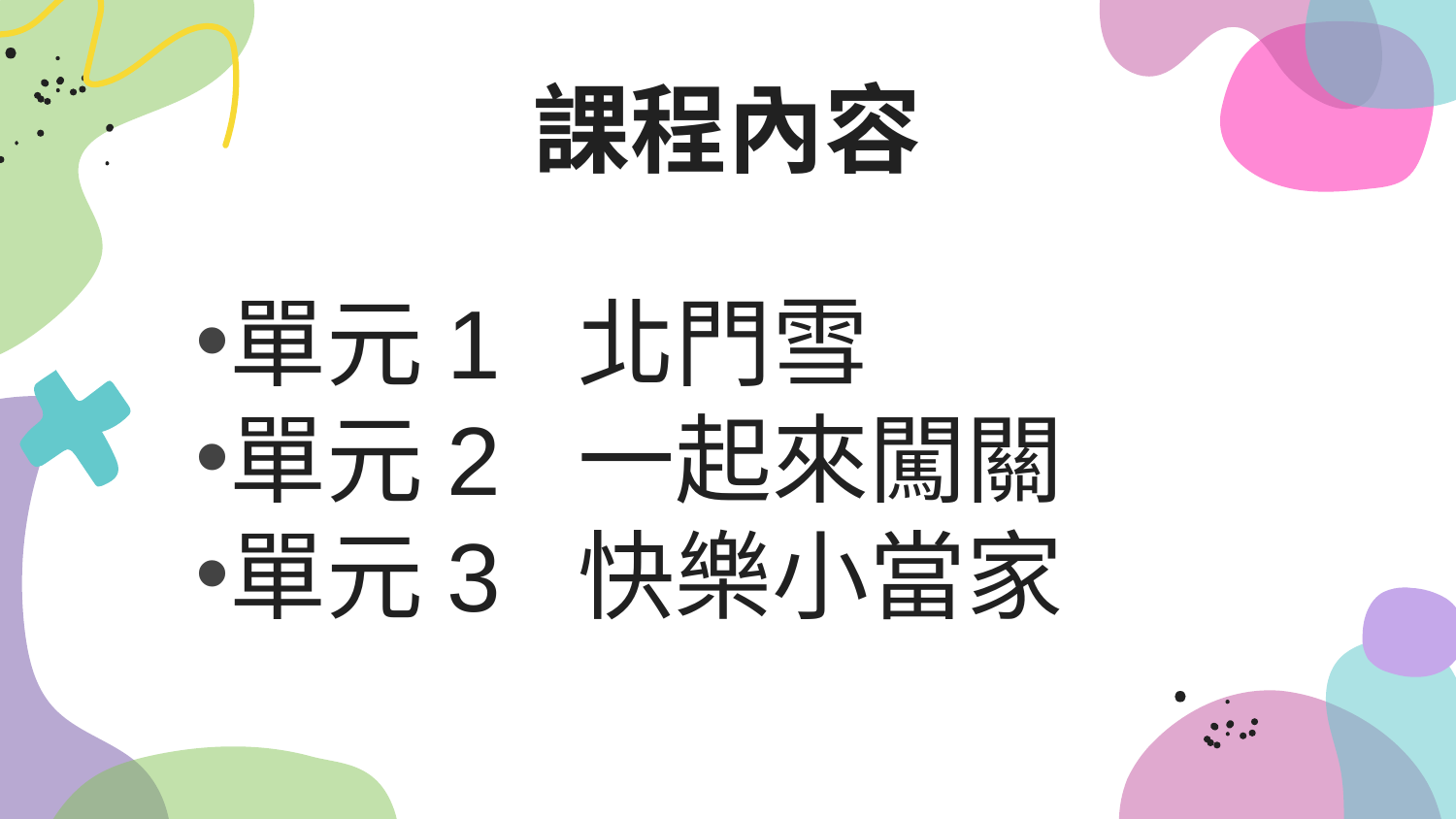

# 課程內容
單元1  北門雪
單元2  一起來闖關
單元3  快樂小當家